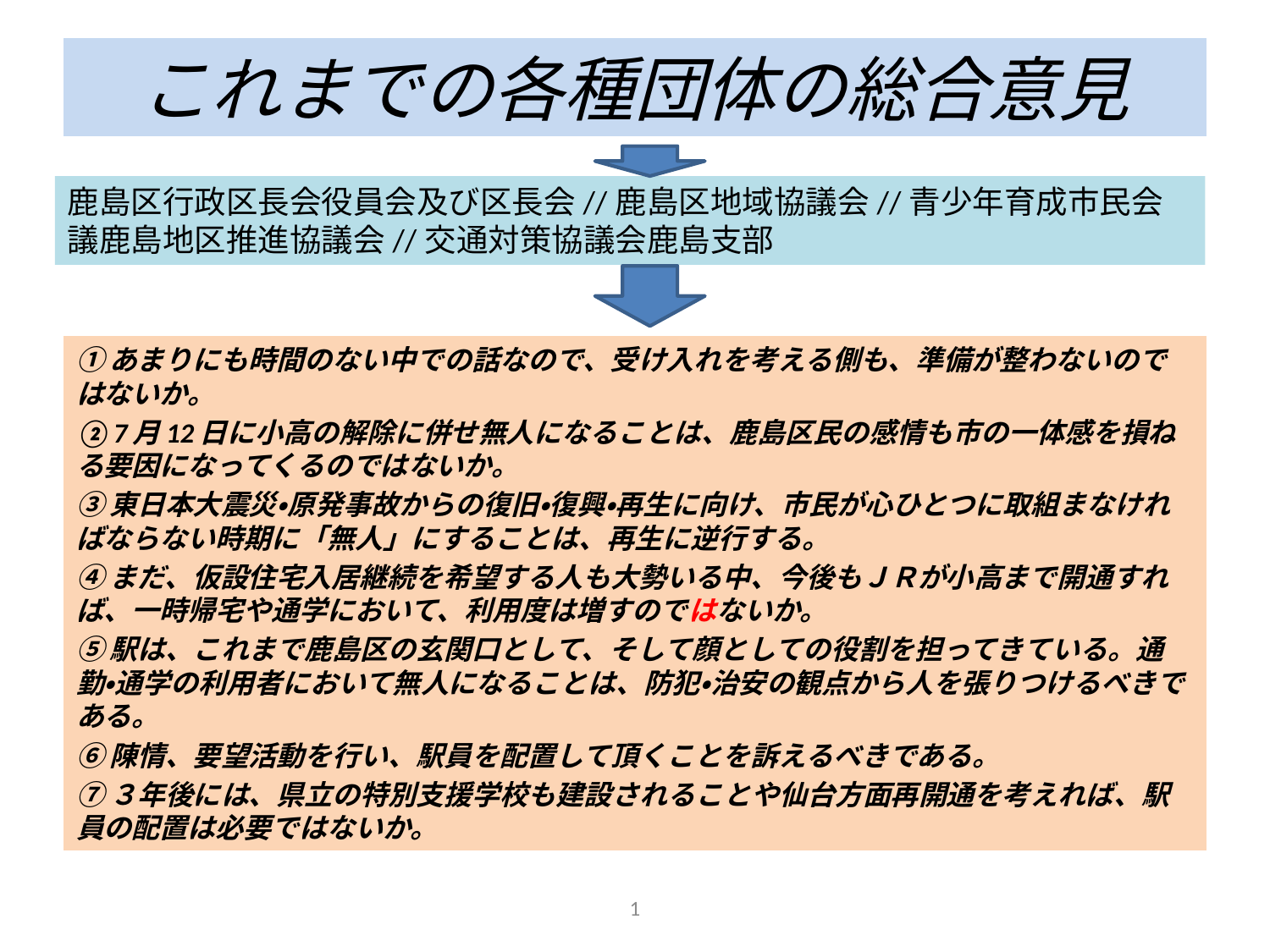

# これまでの各種団体の総合意見

鹿島区行政区長会役員会及び区長会//鹿島区地域協議会//青少年育成市民会議鹿島地区推進協議会//交通対策協議会鹿島支部

①あまりにも時間のない中での話なので、受け入れを考える側も、準備が整わないのではないか。
②7月12日に小高の解除に併せ無人になることは、鹿島区民の感情も市の一体感を損ねる要因になってくるのではないか。
③東日本大震災・原発事故からの復旧・復興・再生に向け、市民が心ひとつに取組まなければならない時期に「無人」にすることは、再生に逆行する。
④まだ、仮設住宅入居継続を希望する人も大勢いる中、今後もＪＲが小高まで開通すれば、一時帰宅や通学において、利用度は増すのではないか。
⑤駅は、これまで鹿島区の玄関口として、そして顔としての役割を担ってきている。通勤・通学の利用者において無人になることは、防犯・治安の観点から人を張りつけるべきである。
⑥陳情、要望活動を行い、駅員を配置して頂くことを訴えるべきである。
⑦３年後には、県立の特別支援学校も建設されることや仙台方面再開通を考えれば、駅員の配置は必要ではないか。
1